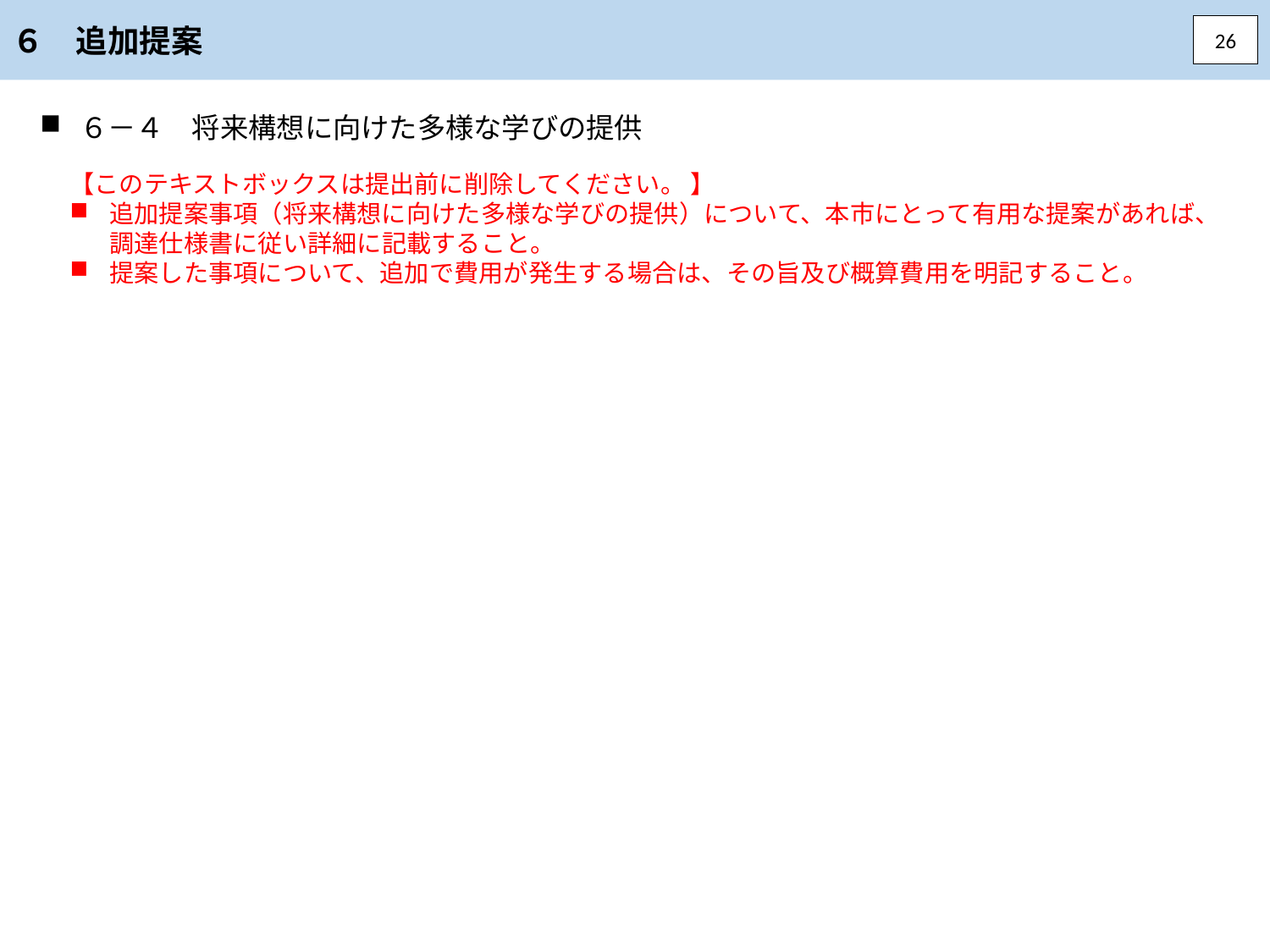

６　追加提案
26
６－４　将来構想に向けた多様な学びの提供
【このテキストボックスは提出前に削除してください。 】
追加提案事項（将来構想に向けた多様な学びの提供）について、本市にとって有用な提案があれば、調達仕様書に従い詳細に記載すること。
提案した事項について、追加で費用が発生する場合は、その旨及び概算費用を明記すること。